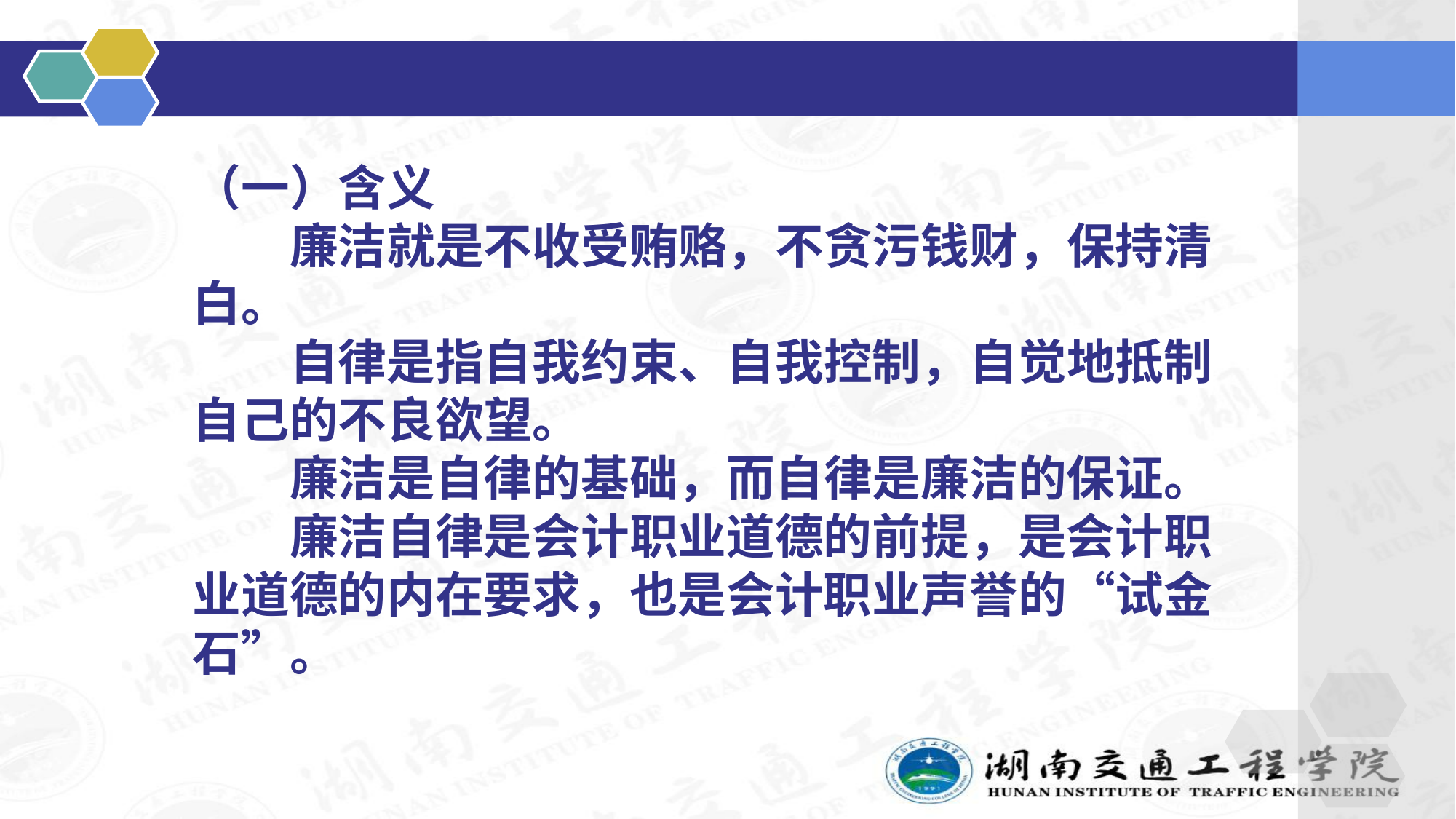

（一）含义
　　廉洁就是不收受贿赂，不贪污钱财，保持清白。
　　自律是指自我约束、自我控制，自觉地抵制自己的不良欲望。
　　廉洁是自律的基础，而自律是廉洁的保证。
　　廉洁自律是会计职业道德的前提，是会计职业道德的内在要求，也是会计职业声誉的“试金石”。